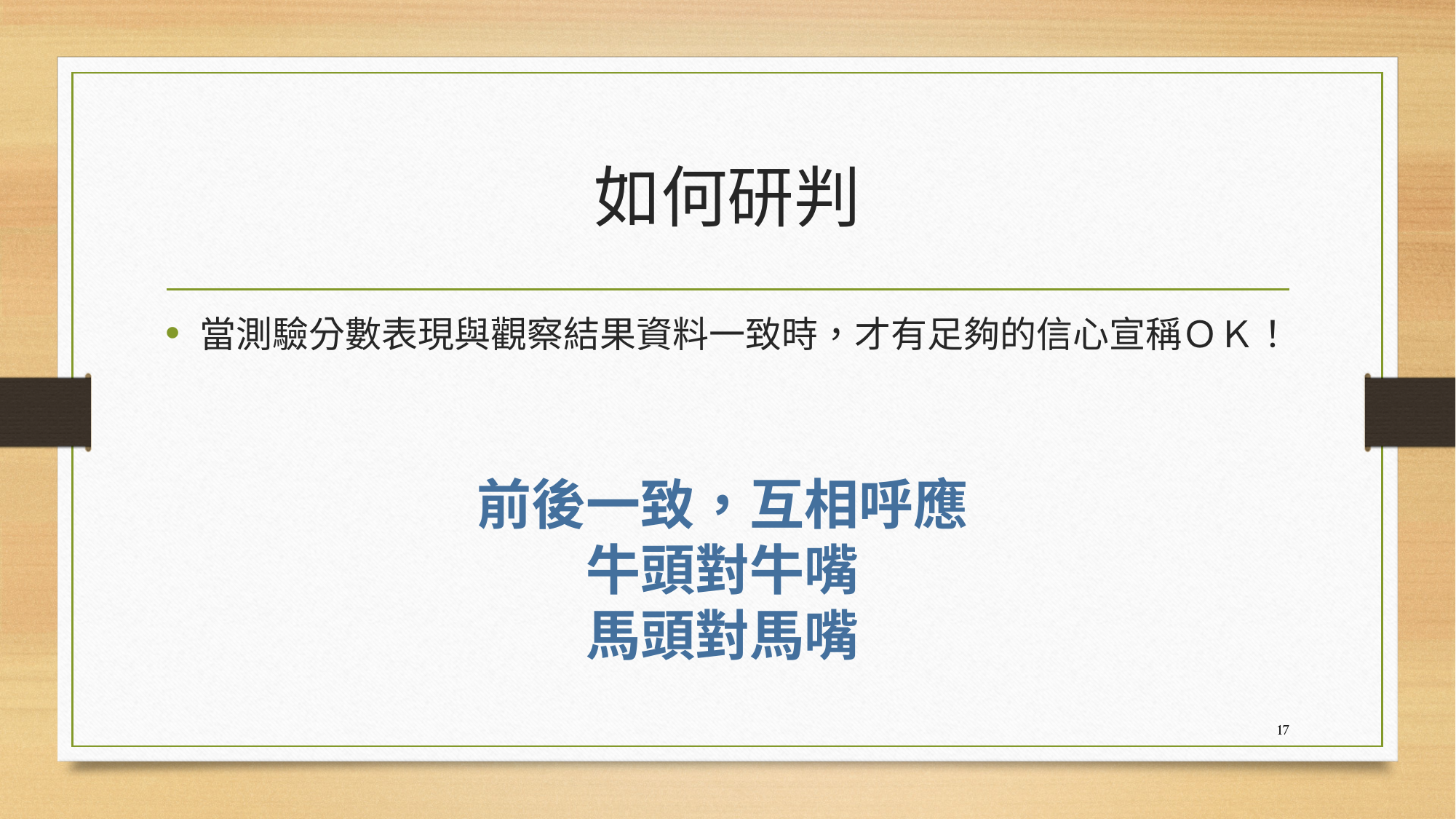

# 如何研判
當測驗分數表現與觀察結果資料一致時，才有足夠的信心宣稱ＯＫ！

前後一致，互相呼應
牛頭對牛嘴
馬頭對馬嘴
17